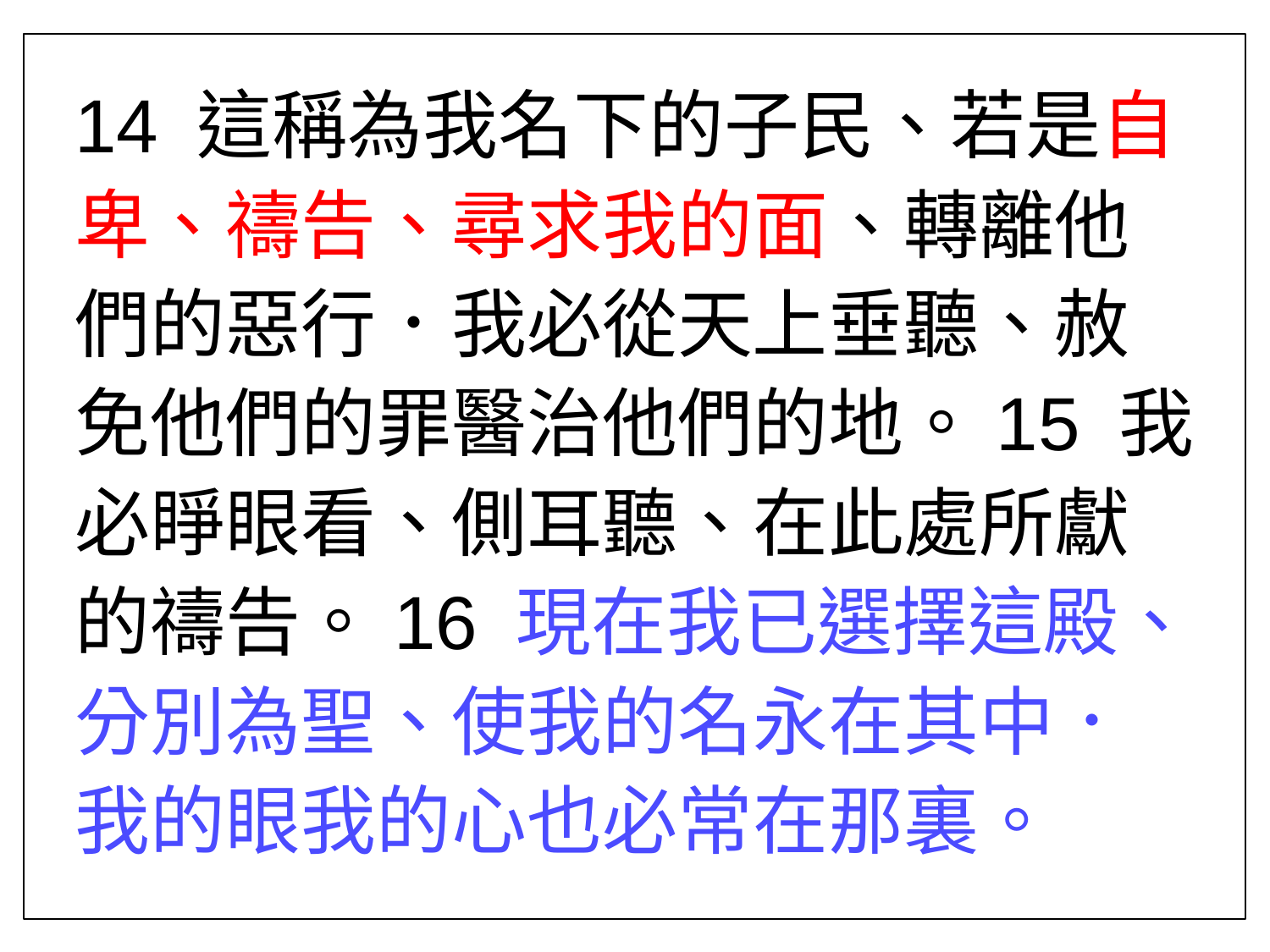

14 這稱為我名下的子民、若是自卑、禱告、尋求我的面、轉離他們的惡行．我必從天上垂聽、赦免他們的罪醫治他們的地。15 我必睜眼看、側耳聽、在此處所獻的禱告。16 現在我已選擇這殿、分別為聖、使我的名永在其中．我的眼我的心也必常在那裏。